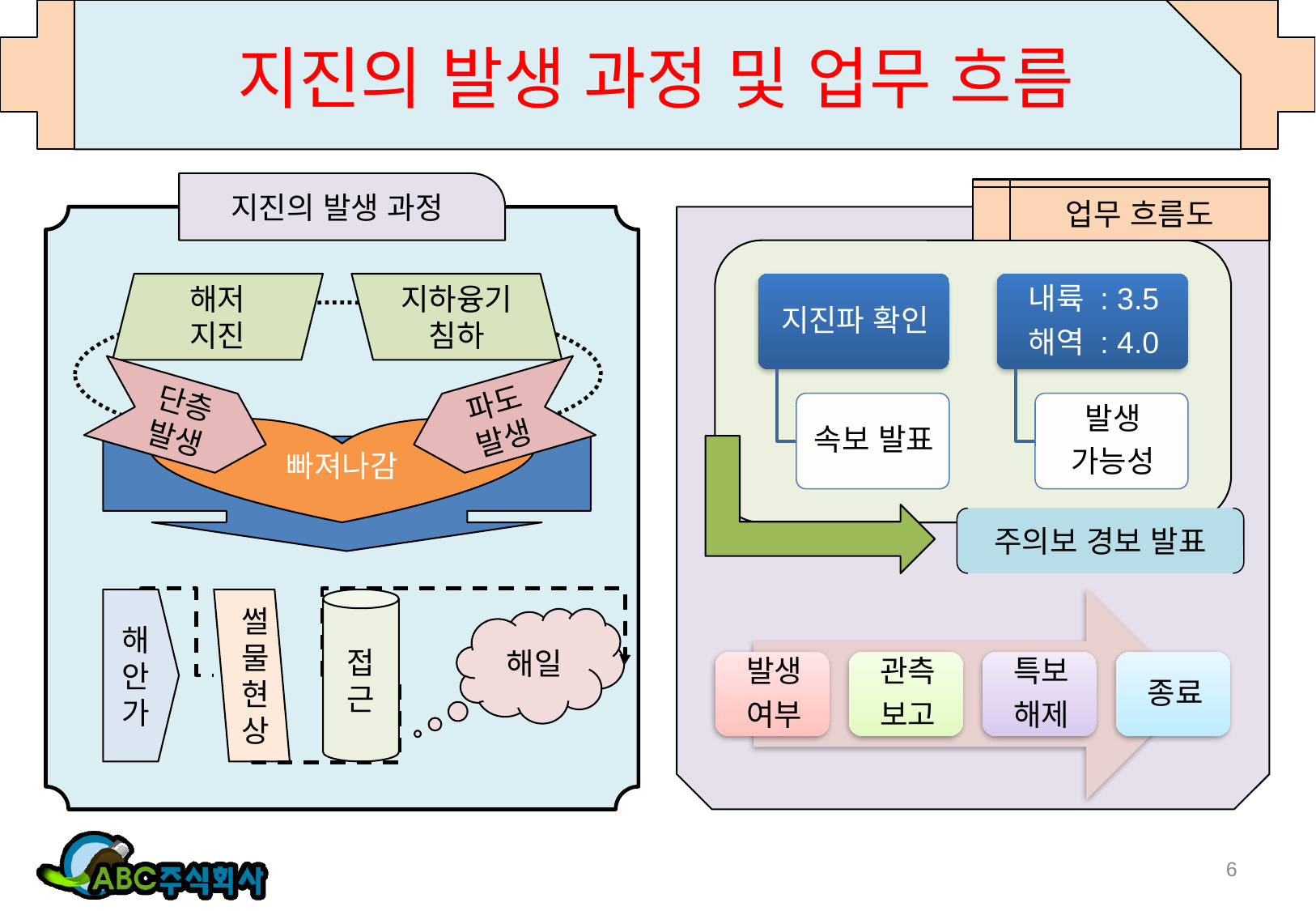

# 지진의 발생 과정 및 업무 흐름
지진의 발생 과정

해저
지진
지하융기
침하

단층
발생
파도
발생
빠져나감

해안가
썰물현상
접근
해일
업무 흐름도

지진파 확인
속보 발표
내륙 : 3.5
해역 : 4.0
발생
가능성

주의보 경보 발표
발생
여부
관측
보고
특보
해제
종료
6